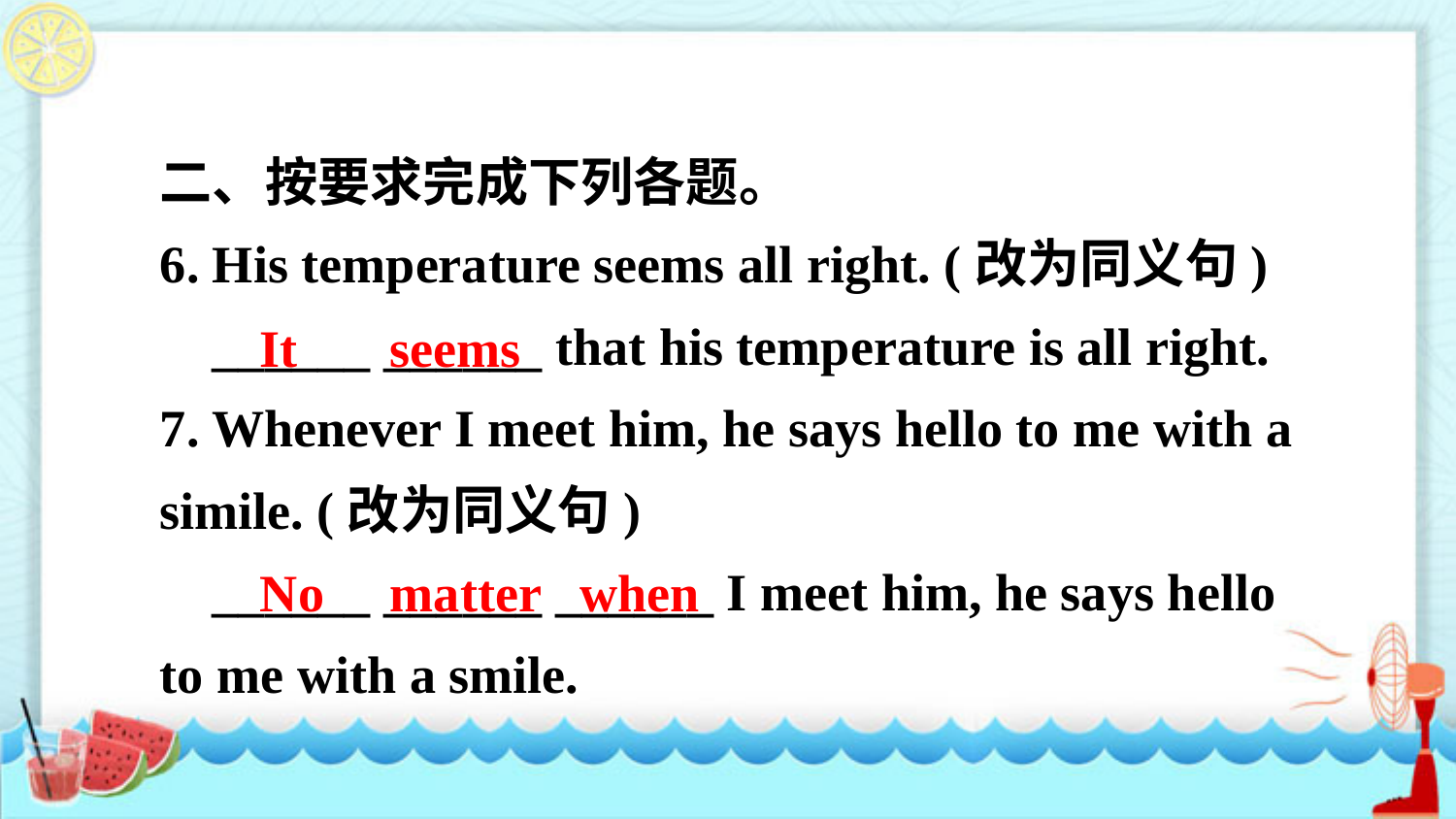

二、按要求完成下列各题。
6. His temperature seems all right. (改为同义句)
    ______ ______ that his temperature is all right.
7. Whenever I meet him, he says hello to me with a simile. (改为同义句)
    ______ ______ ______ I meet him, he says hello to me with a smile.
It       seems
No     matter   when